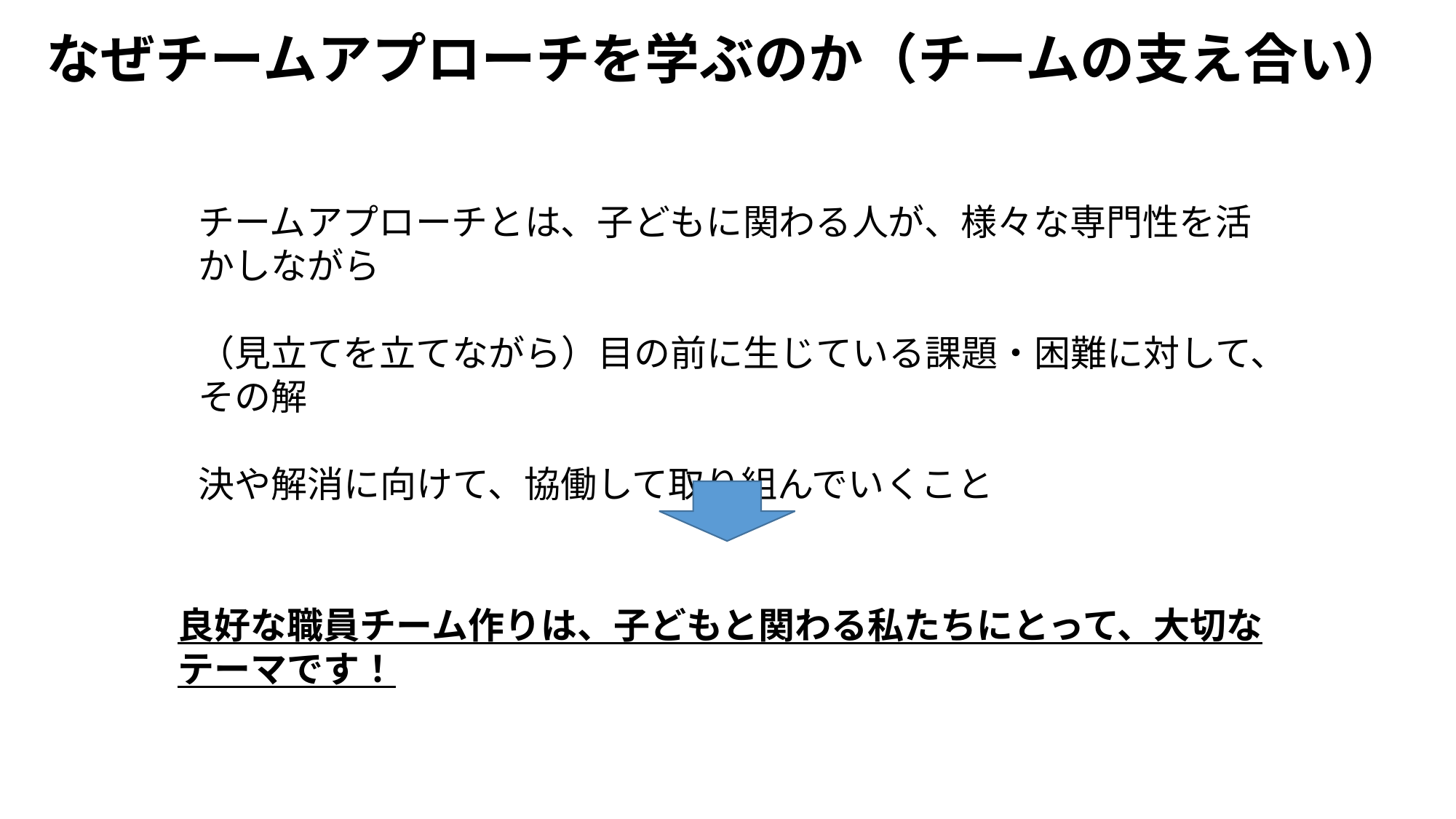

# なぜチームアプローチを学ぶのか（チームの支え合い）
チームアプローチとは、子どもに関わる人が、様々な専門性を活かしながら

（見立てを立てながら）目の前に生じている課題・困難に対して、その解

決や解消に向けて、協働して取り組んでいくこと

良好な職員チーム作りは、子どもと関わる私たちにとって、大切なテーマです！